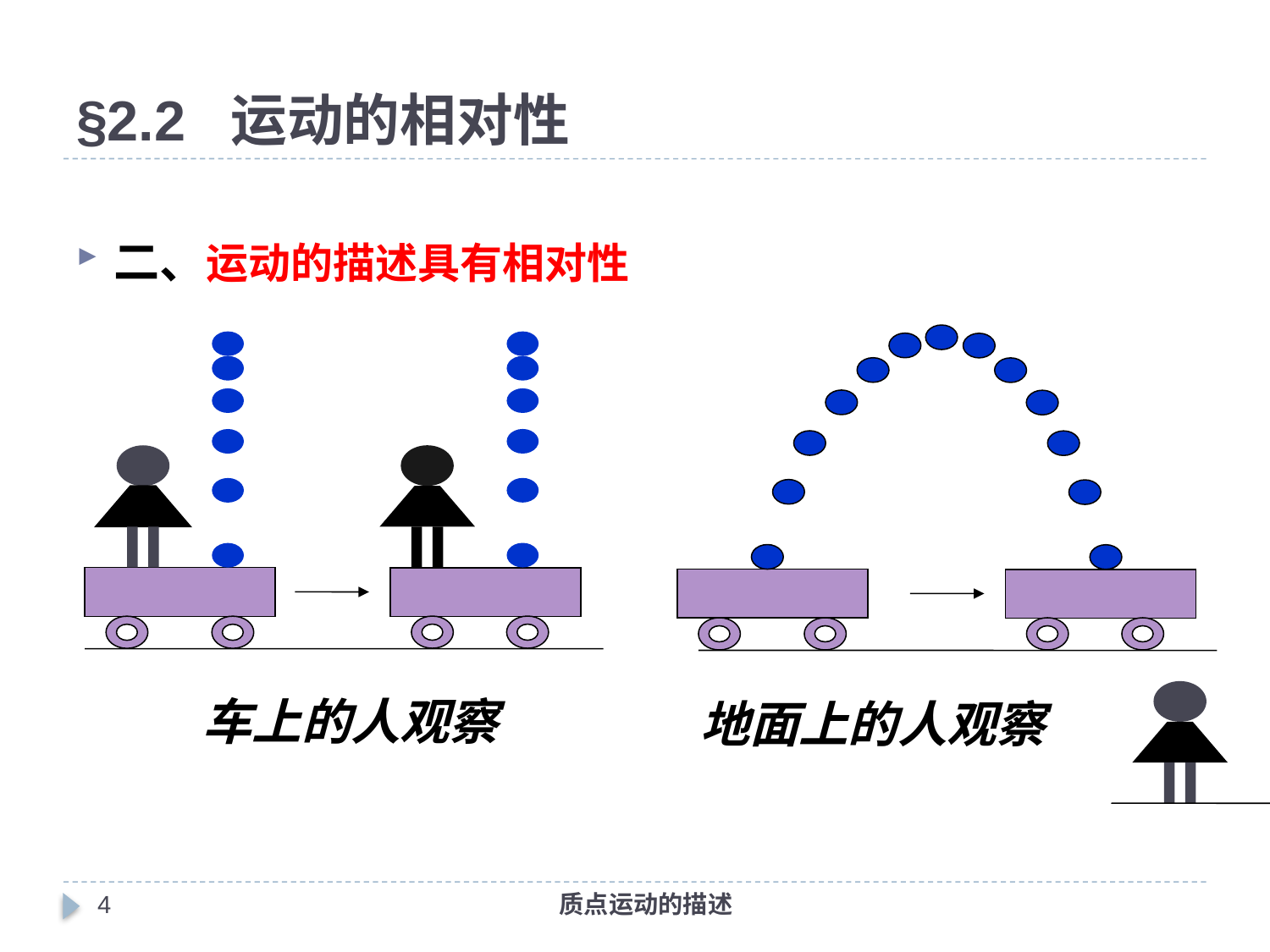

# §2.2  运动的相对性
二、运动的描述具有相对性

车上的人观察
地面上的人观察
4
质点运动的描述